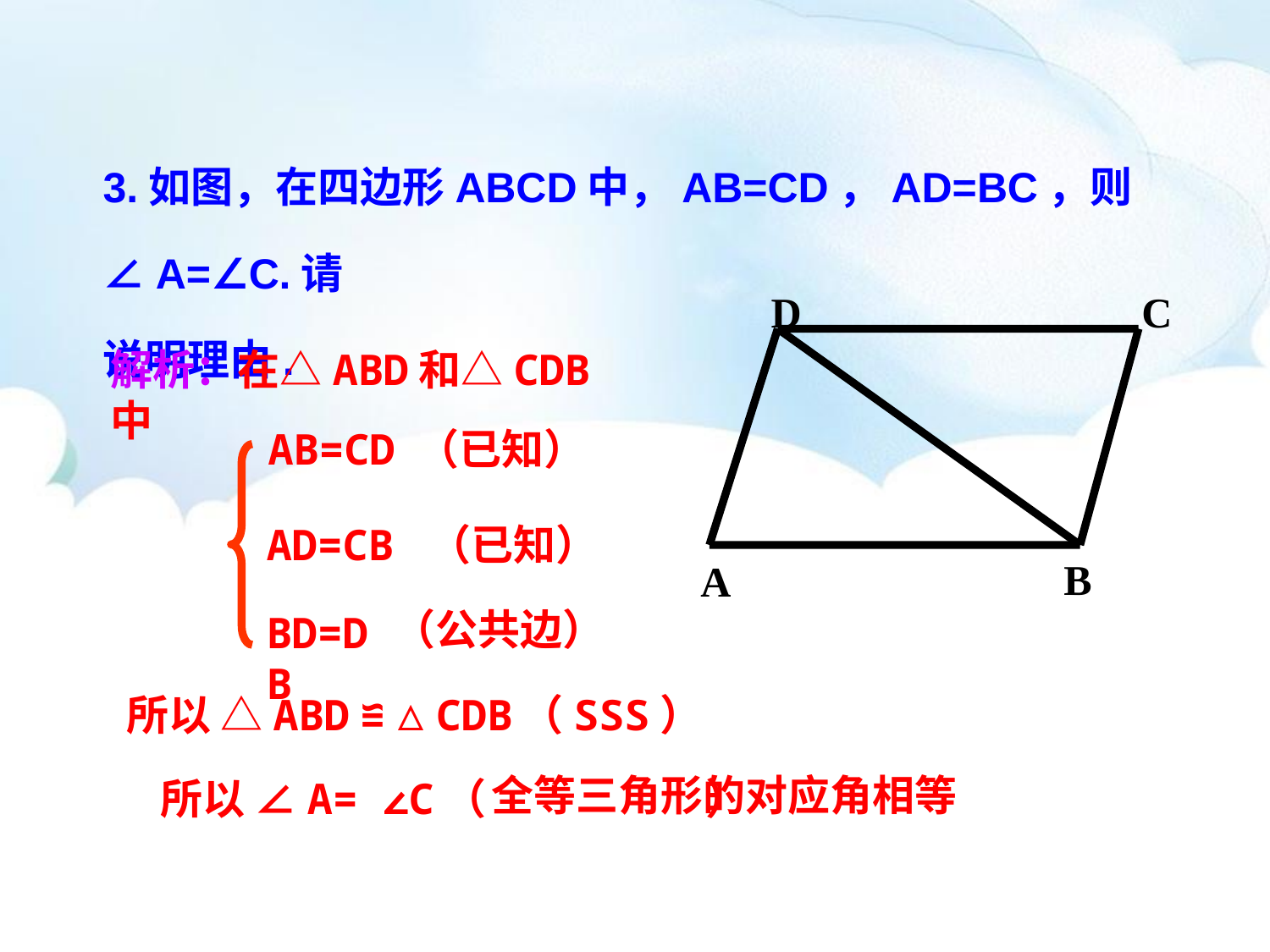

3.如图，在四边形ABCD中，AB=CD，AD=BC，则∠A=∠C.请
说明理由.
D
C

B
A
解析：在△ABD和△CDB中
AB=CD （已知）

AD=CB （已知）
（公共边）
BD=DB
 所以 △ABD ≌△CDB
（SSS）
全等三角形的对应角相等
所以 ∠A= ∠C（                       ）